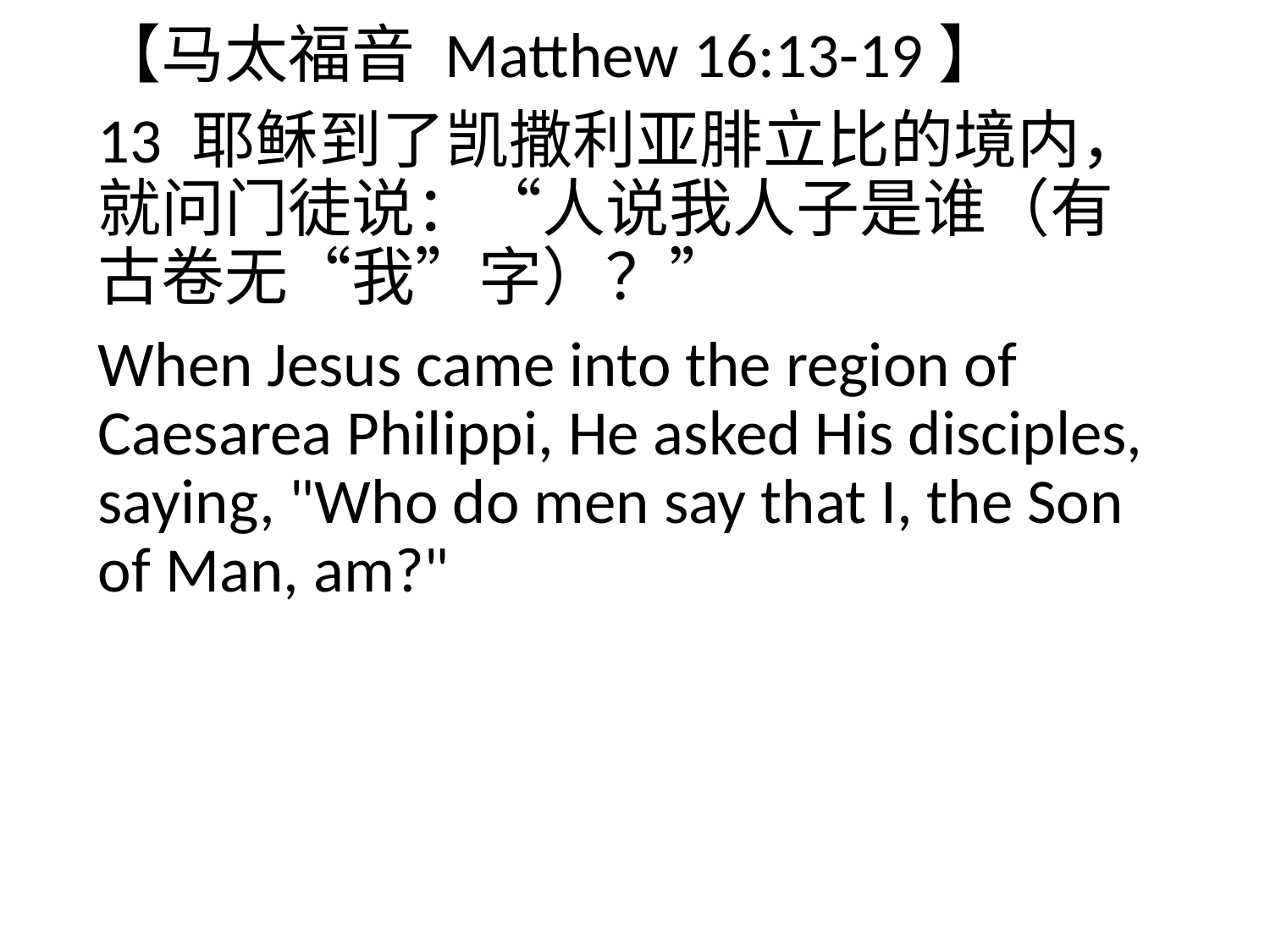

【马太福音 Matthew 16:13-19】
13 耶稣到了凯撒利亚腓立比的境内，就问门徒说：“人说我人子是谁（有古卷无“我”字）？”
When Jesus came into the region of Caesarea Philippi, He asked His disciples, saying, "Who do men say that I, the Son of Man, am?"